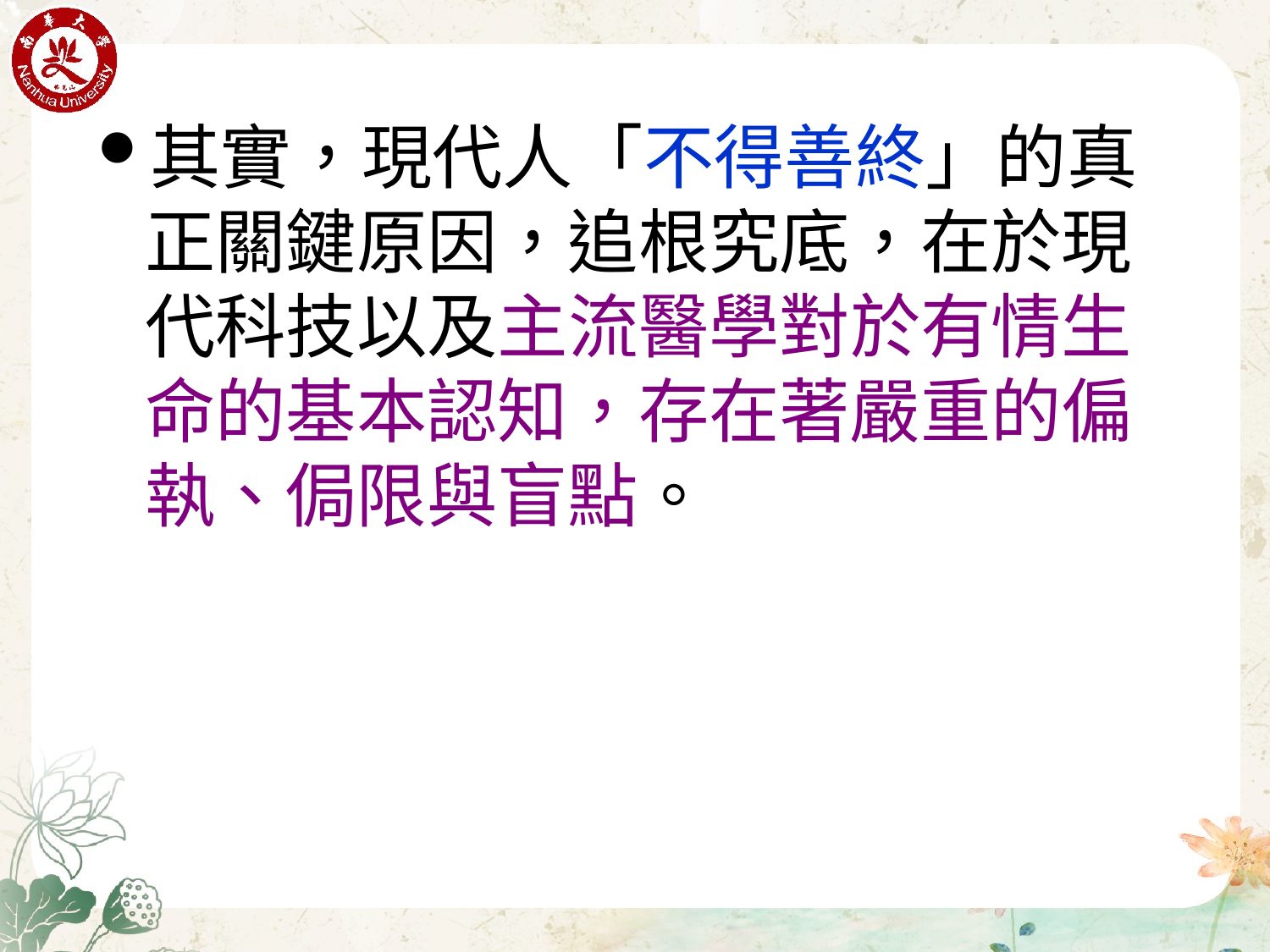

其實，現代人「不得善終」的真正關鍵原因，追根究底，在於現代科技以及主流醫學對於有情生命的基本認知，存在著嚴重的偏執、侷限與盲點。